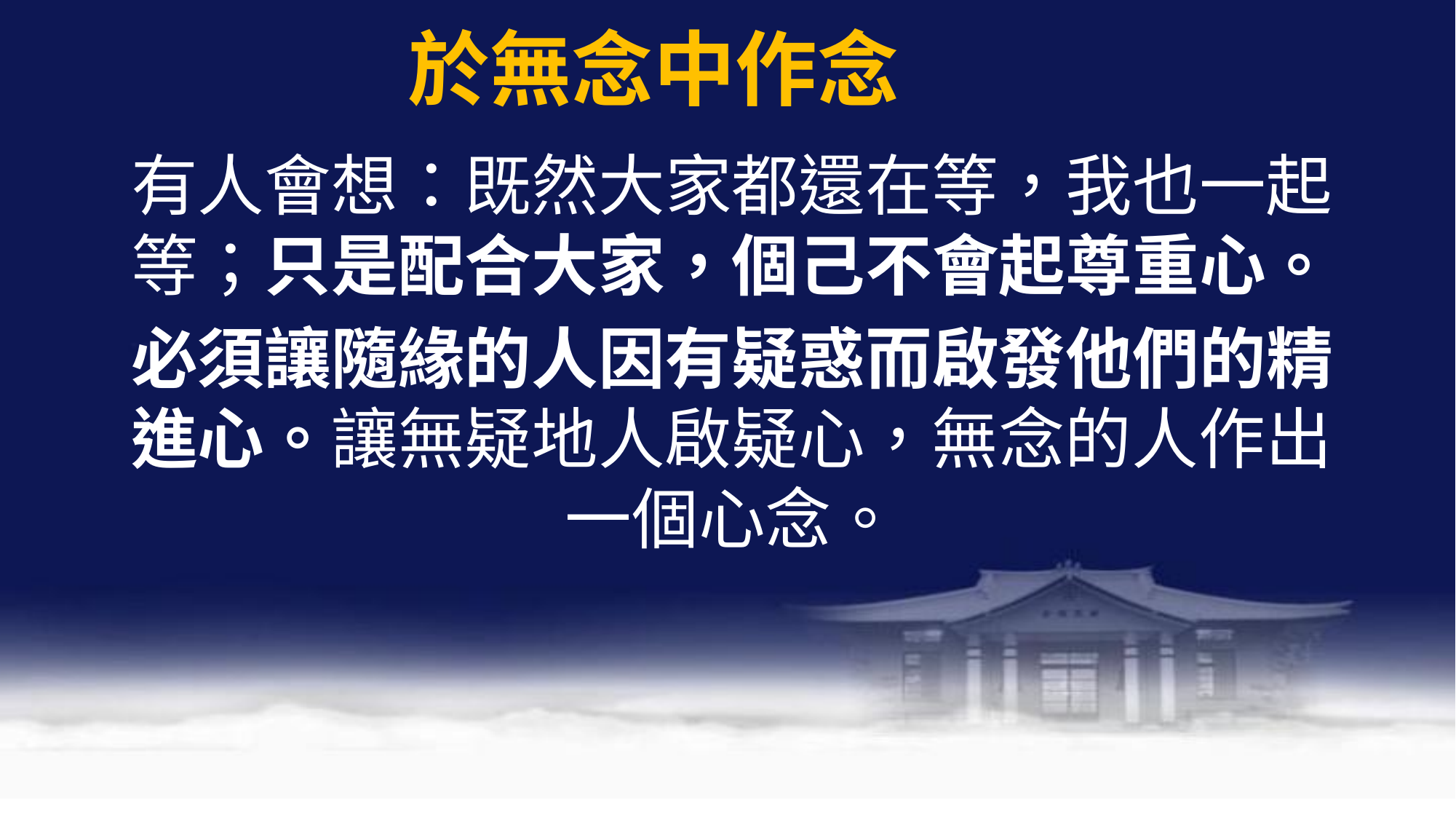

於無念中作念
有人會想：既然大家都還在等，我也一起等；只是配合大家，個己不會起尊重心。
必須讓隨緣的人因有疑惑而啟發他們的精進心。讓無疑地人啟疑心，無念的人作出一個心念。